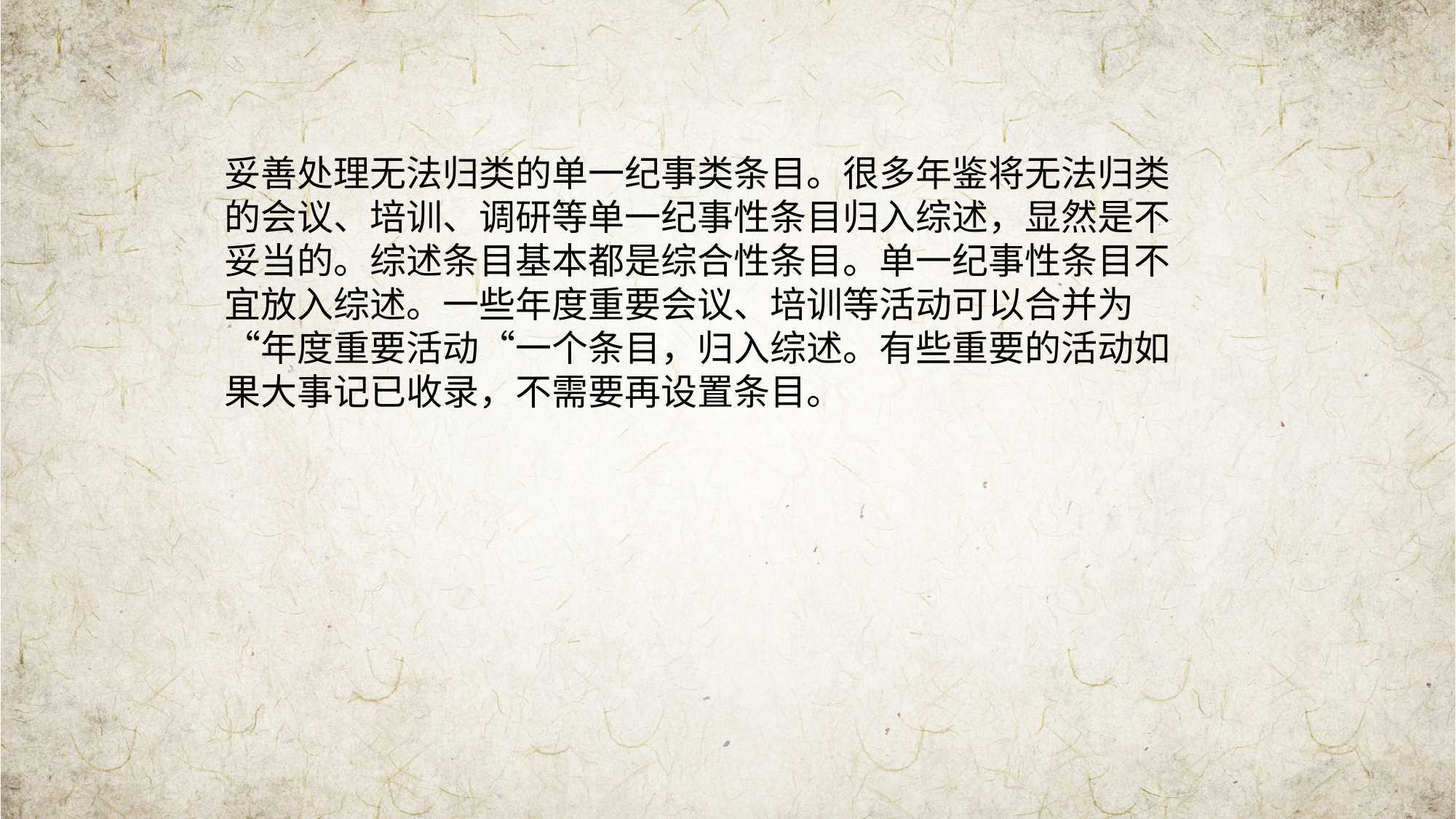

妥善处理无法归类的单一纪事类条目。很多年鉴将无法归类的会议、培训、调研等单一纪事性条目归入综述，显然是不妥当的。综述条目基本都是综合性条目。单一纪事性条目不宜放入综述。一些年度重要会议、培训等活动可以合并为“年度重要活动“一个条目，归入综述。有些重要的活动如果大事记已收录，不需要再设置条目。